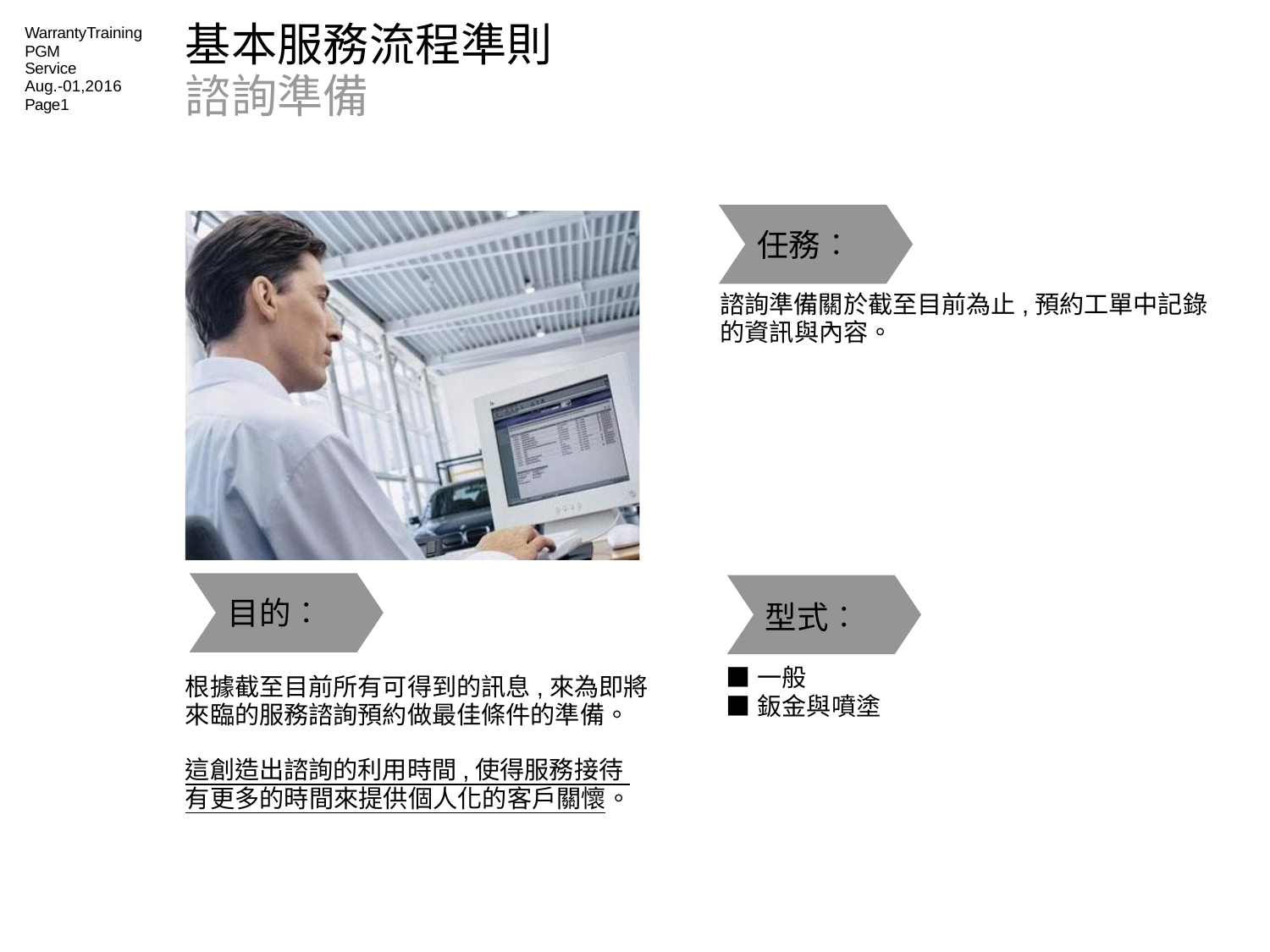

# 基本服務流程準則諮詢準備
WarrantyTrainingPGM
Service
Aug.-01,2016
Page1

任務︰
諮詢準備關於截至目前為止,預約工單中記錄的資訊與內容。

目的︰
型式︰
■一般
■鈑金與噴塗
根據截至目前所有可得到的訊息,來為即將來臨的服務諮詢預約做最佳條件的準備。
這創造出諮詢的利用時間,使得服務接待
有更多的時間來提供個人化的客戶關懷。